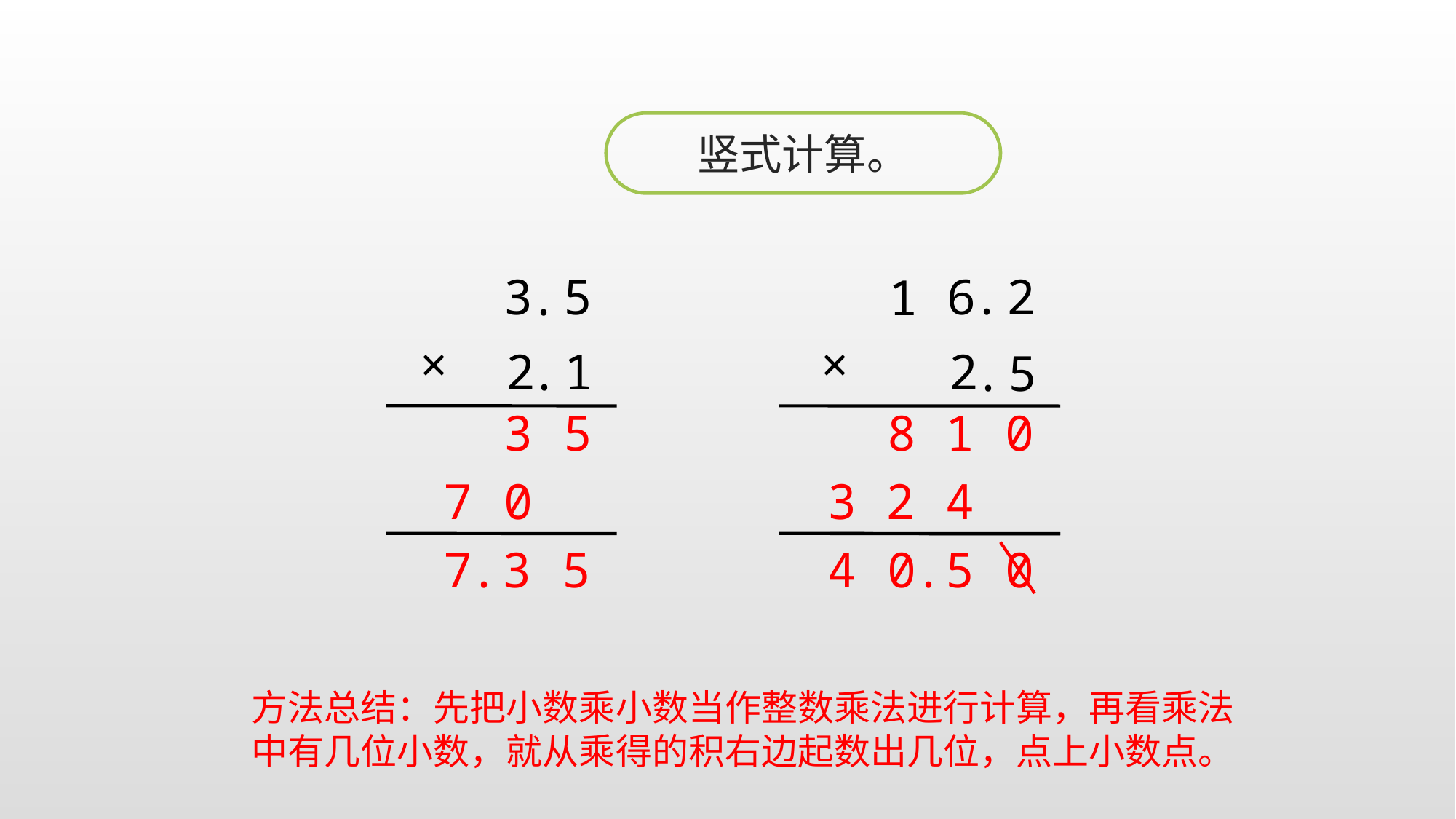

竖式计算。
3
5
.
×
2
1
.
6
.
2
1
×
2
.
5
3
5
8
1
0
7
0
3
2
4
7
.
3
5
4
0
.
5
0
方法总结：先把小数乘小数当作整数乘法进行计算，再看乘法中有几位小数，就从乘得的积右边起数出几位，点上小数点。